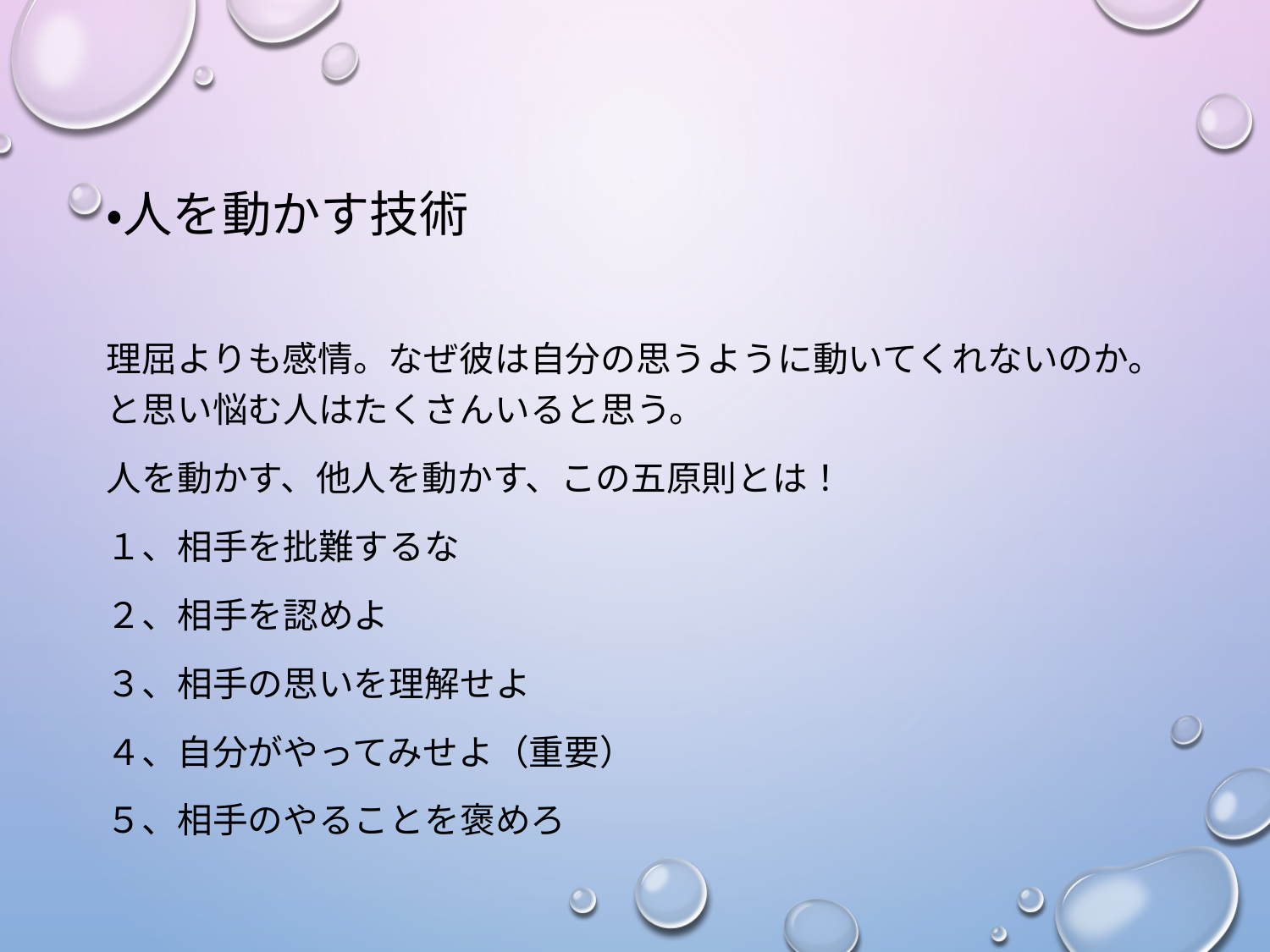

・人を動かす技術

理屈よりも感情。なぜ彼は自分の思うように動いてくれないのか。と思い悩む人はたくさんいると思う。
人を動かす、他人を動かす、この五原則とは！
１、相手を批難するな
２、相手を認めよ
３、相手の思いを理解せよ
４、自分がやってみせよ（重要）
５、相手のやることを褒めろ